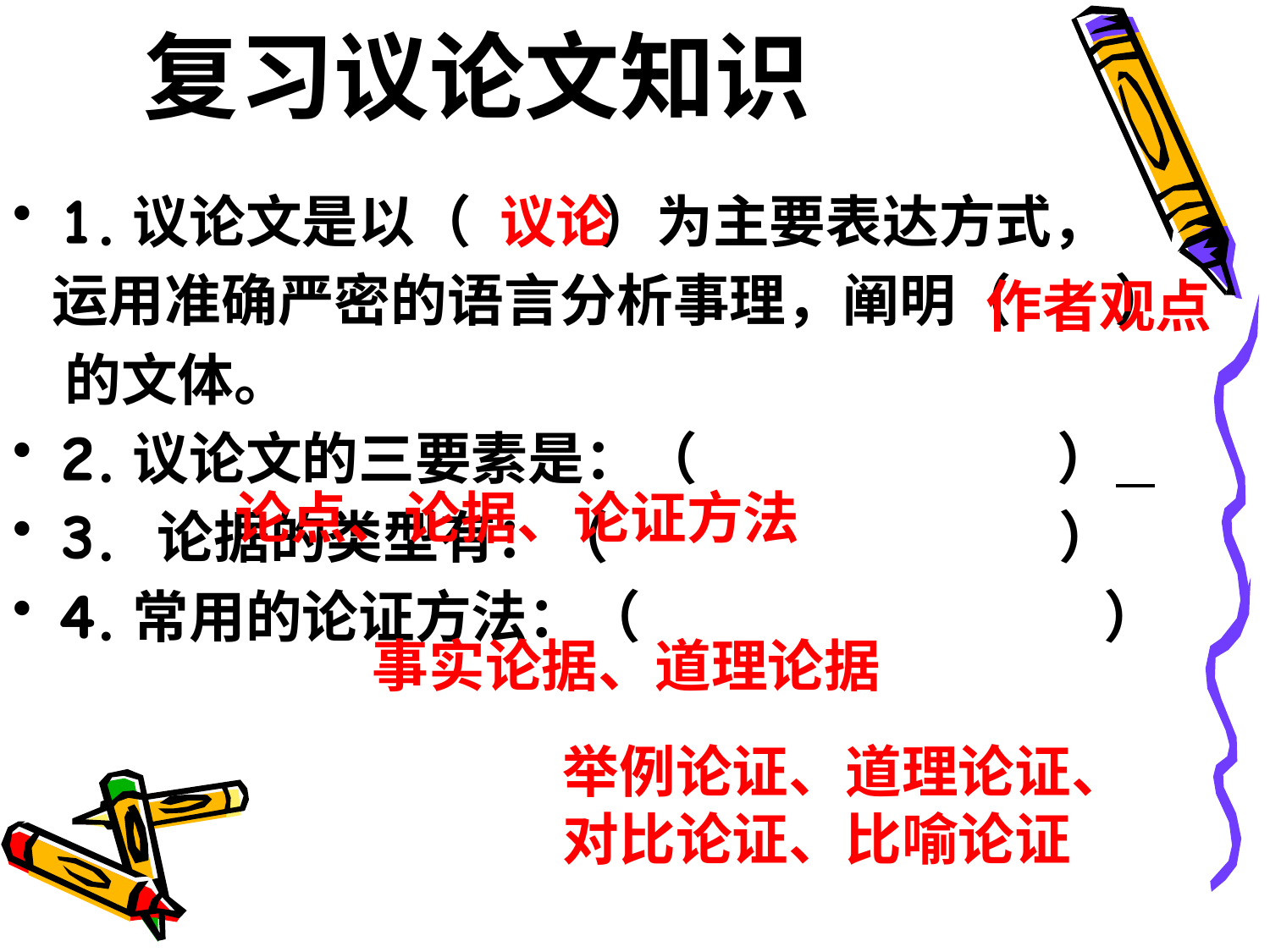

# 复习议论文知识
1.议论文是以（          ）为主要表达方式，
  运用准确严密的语言分析事理，阐明（        ）
   的文体。
2.议论文的三要素是：（                            ）
3. 论据的类型有：（                                   ）
4.常用的论证方法：（                                    ）
议论
作者观点
论点、论据、论证方法
事实论据、道理论据
举例论证、道理论证、
对比论证、比喻论证